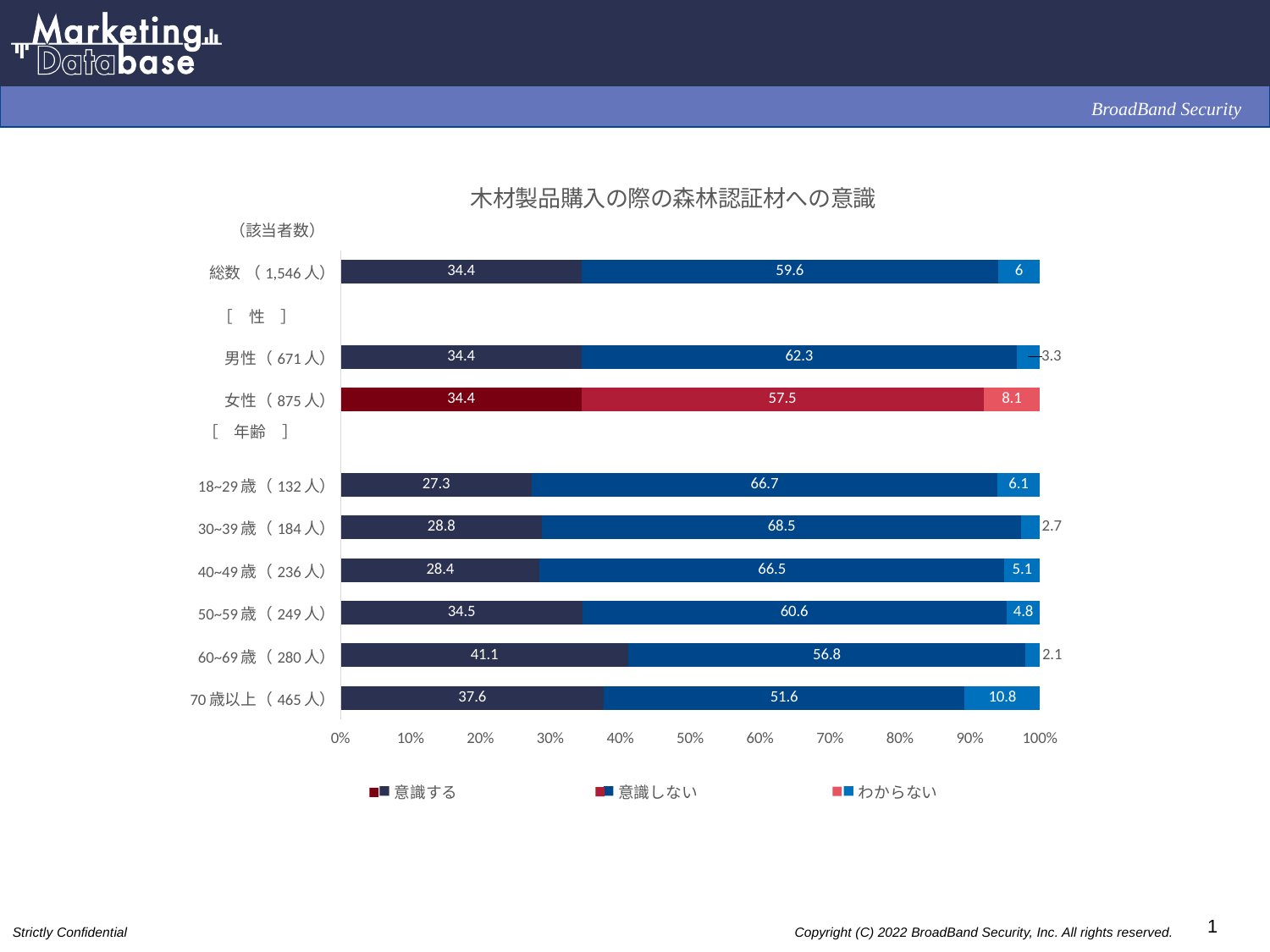

### Chart: 木材製品購入の際の森林認証材への意識

| Category | 意識する | 意識しない | わからない |
|---|---|---|---|
| 総数 （1,546人） | 34.4 | 59.6 | 6.0 |
|  | None | None | None |
| 男性（671人） | 34.4 | 62.3 | 3.3 |
| 女性（875人） | 34.4 | 57.5 | 8.1 |
|  | None | None | None |
| 18~29歳（132人） | 27.3 | 66.7 | 6.1 |
| 30~39歳（184人） | 28.8 | 68.5 | 2.7 |
| 40~49歳（236人） | 28.4 | 66.5 | 5.1 |
| 50~59歳（249人） | 34.5 | 60.6 | 4.8 |
| 60~69歳（280人） | 41.1 | 56.8 | 2.1 |
| 70歳以上（465人） | 37.6 | 51.6 | 10.8 |